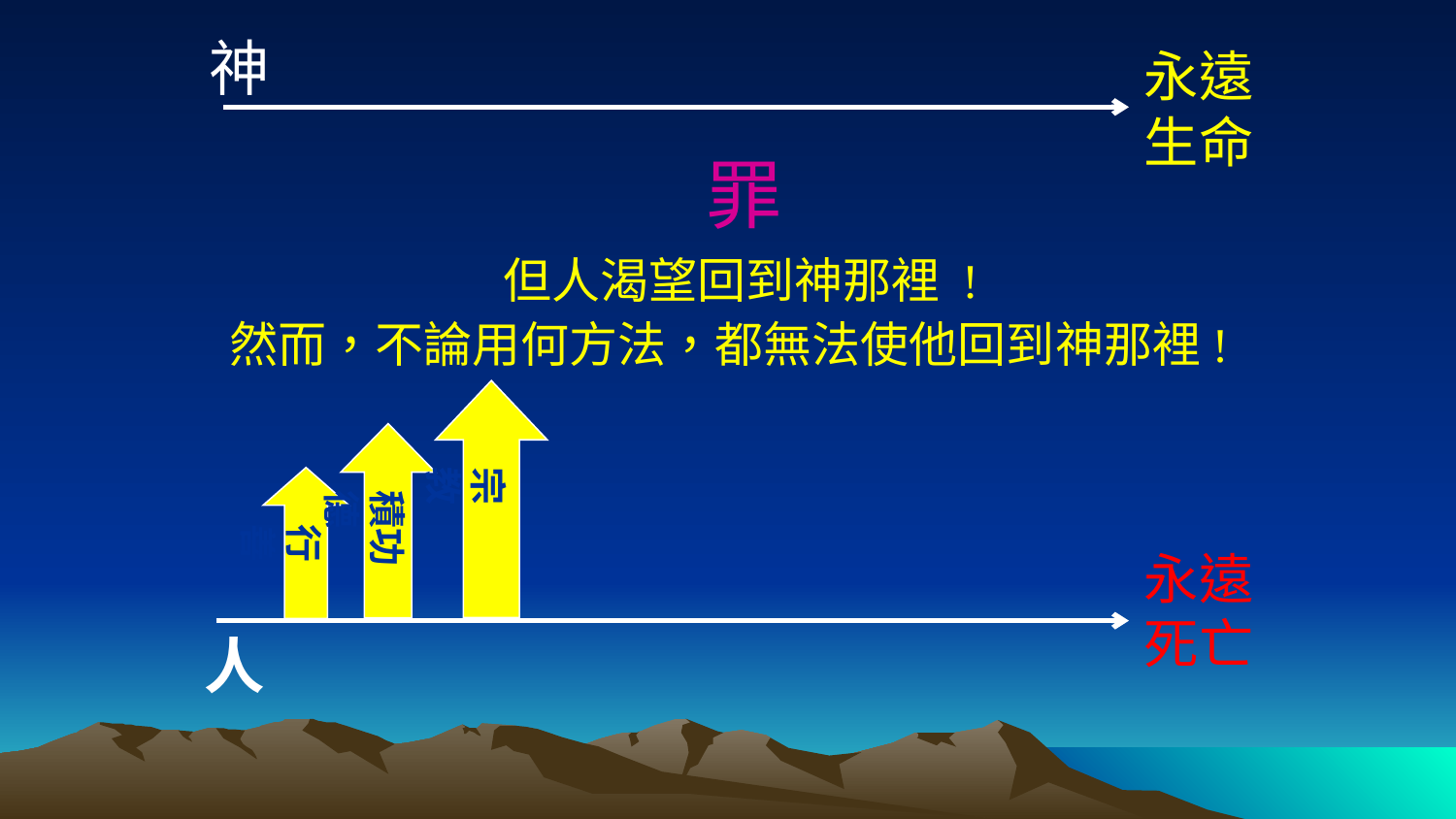

神
永遠
生命
罪
但人渴望回到神那裡 !
然而，不論用何方法，都無法使他回到神那裡!

宗教

積功德
行善
永遠
死亡
人